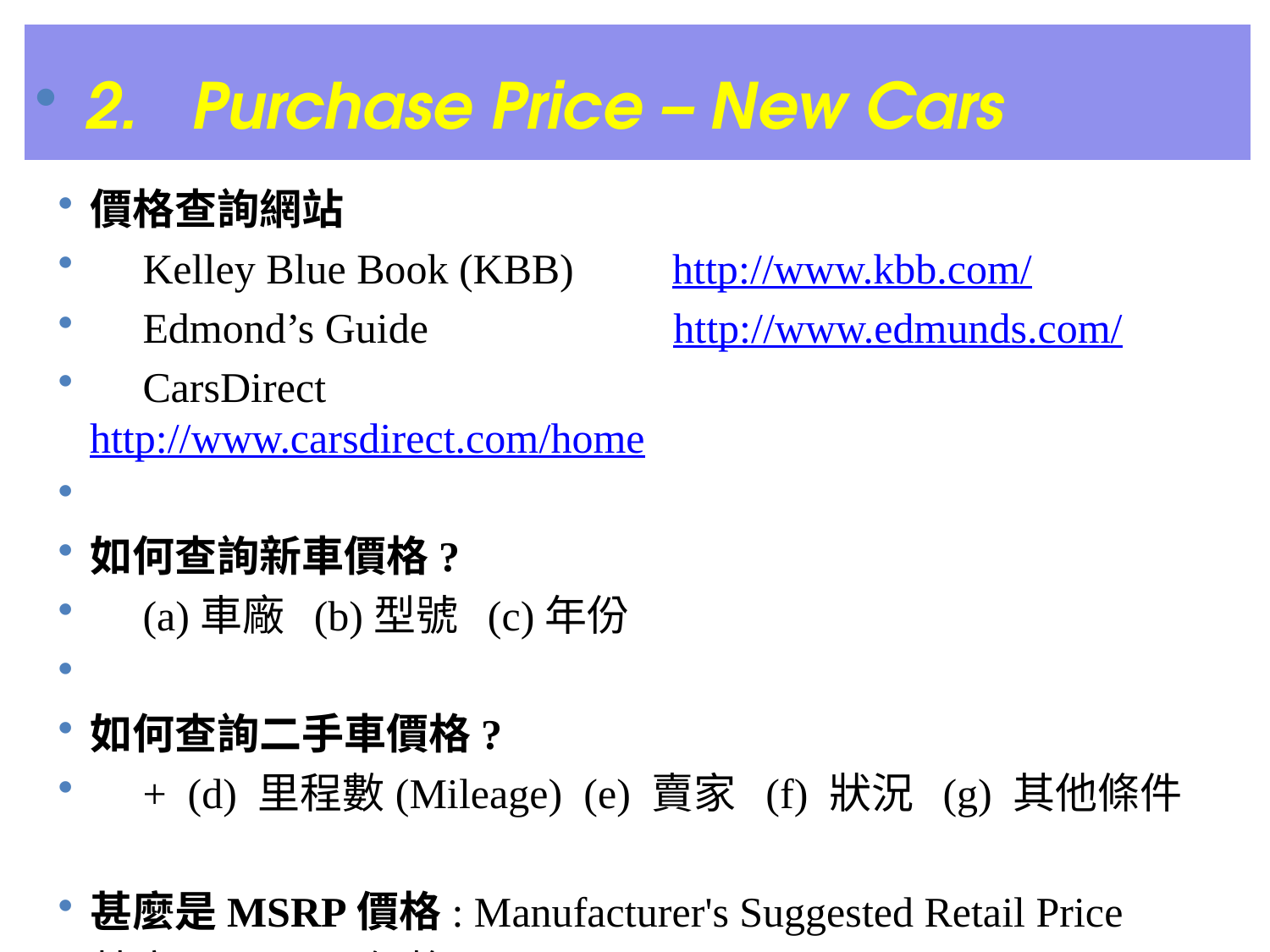

2.   Purchase Price – New Cars
價格查詢網站
     Kelley Blue Book (KBB) 		  http://www.kbb.com/
     Edmond’s Guide 			        http://www.edmunds.com/
     CarsDirect 				              http://www.carsdirect.com/home

如何查詢新車價格?
     (a)車廠  (b)型號  (c)年份

如何查詢二手車價格?
     +  (d) 里程數(Mileage)  (e) 賣家  (f) 狀況  (g) 其他條件

甚麼是MSRP價格: Manufacturer's Suggested Retail Price
甚麼是Invoice價格